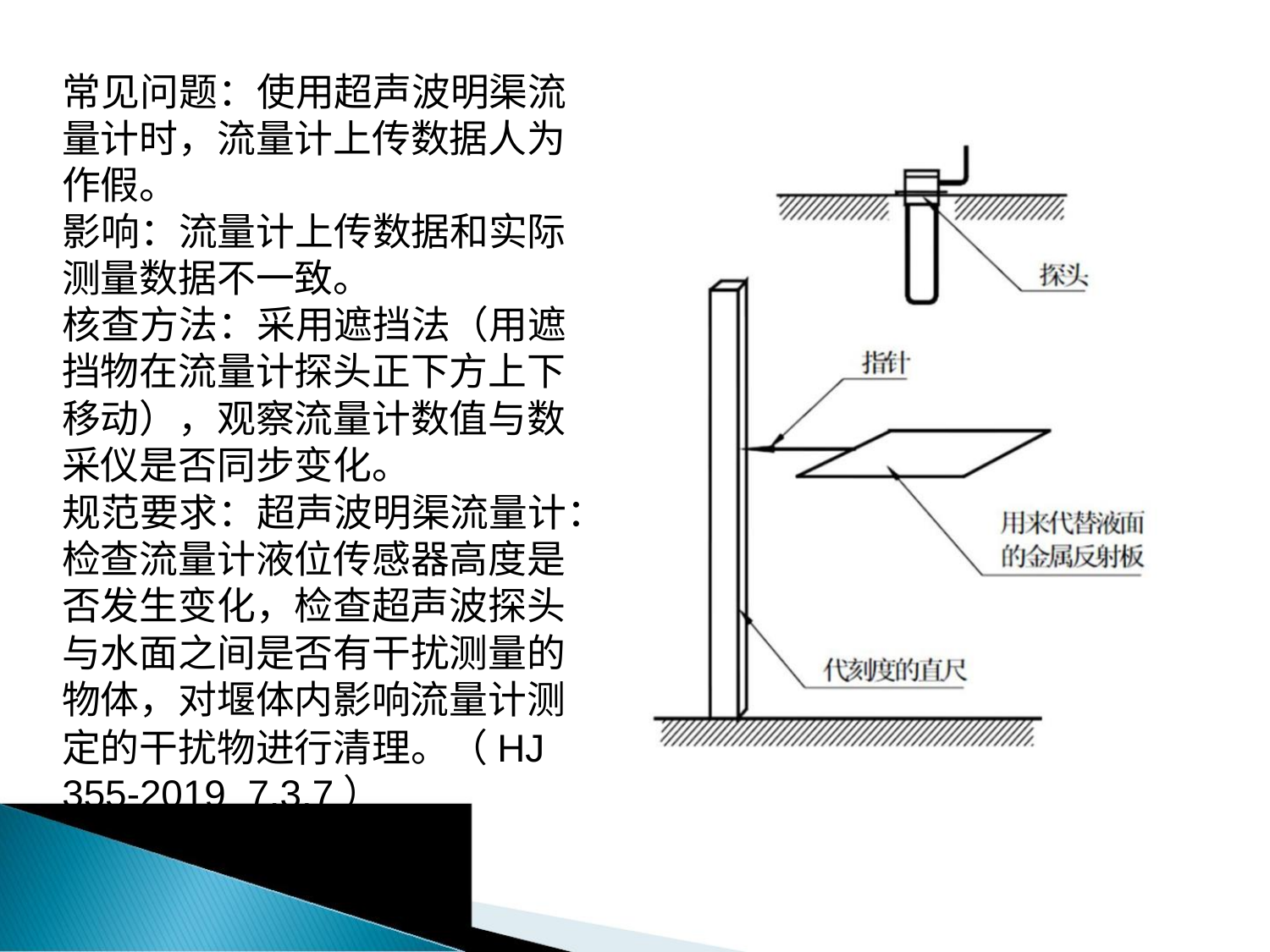

常见问题：使用超声波明渠流
量计时，流量计上传数据人为
作假。
影响：流量计上传数据和实际
测量数据不一致。
核查方法：采用遮挡法（用遮
挡物在流量计探头正下方上下
移动），观察流量计数值与数
采仪是否同步变化。
规范要求：超声波明渠流量计：
检查流量计液位传感器高度是
否发生变化，检查超声波探头
与水面之间是否有干扰测量的
物体，对堰体内影响流量计测
定的干扰物进行清理。（HJ
355-2019 7.3.7）